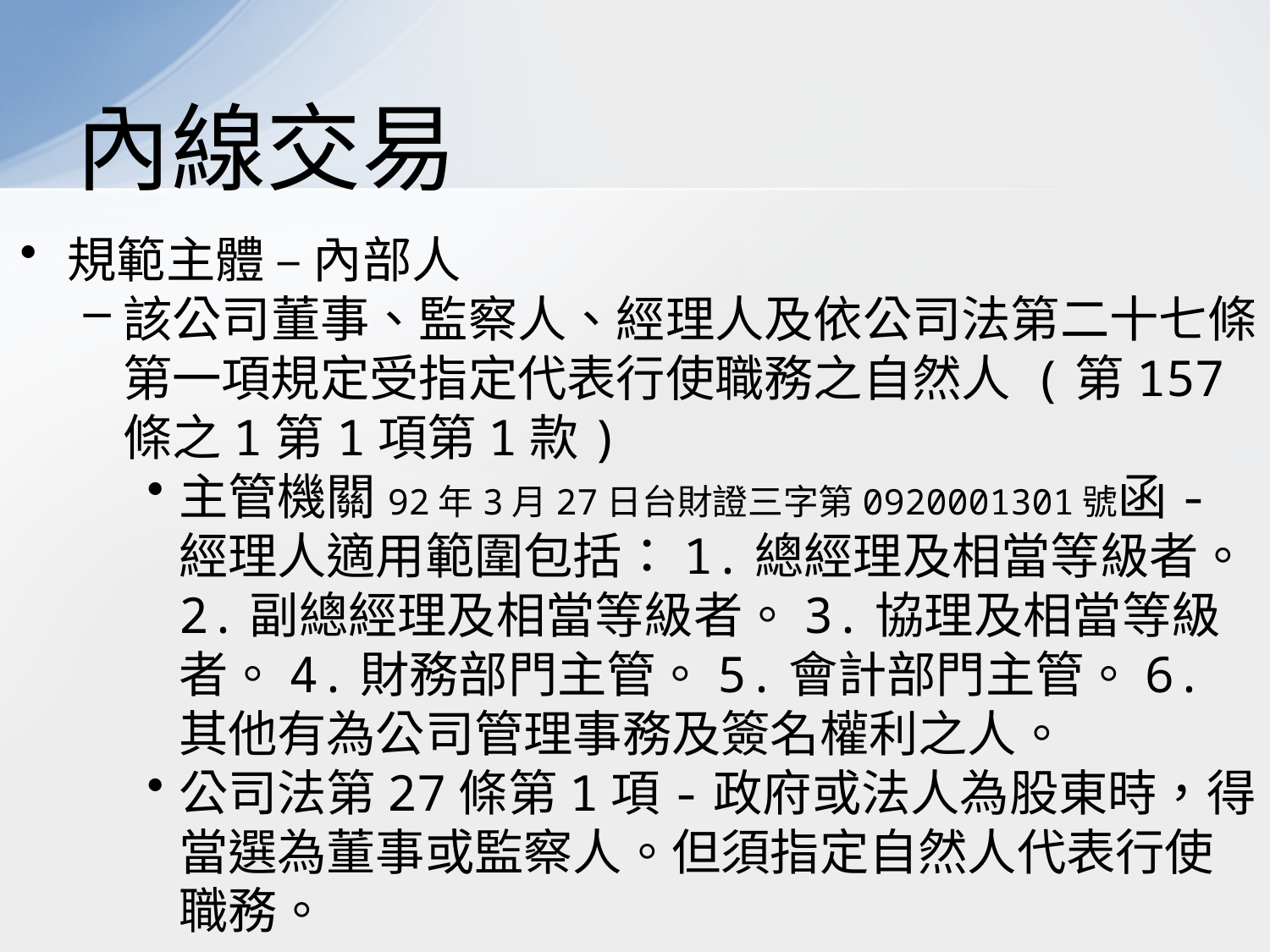

# 內線交易
規範主體 – 內部人
該公司董事、監察人、經理人及依公司法第二十七條第一項規定受指定代表行使職務之自然人 (第157條之1第1項第1款)
主管機關92年3月27日台財證三字第0920001301號函-經理人適用範圍包括：1.總經理及相當等級者。2.副總經理及相當等級者。3.協理及相當等級者。4.財務部門主管。5.會計部門主管。6.其他有為公司管理事務及簽名權利之人。
公司法第27條第1項-政府或法人為股東時，得當選為董事或監察人。但須指定自然人代表行使職務。